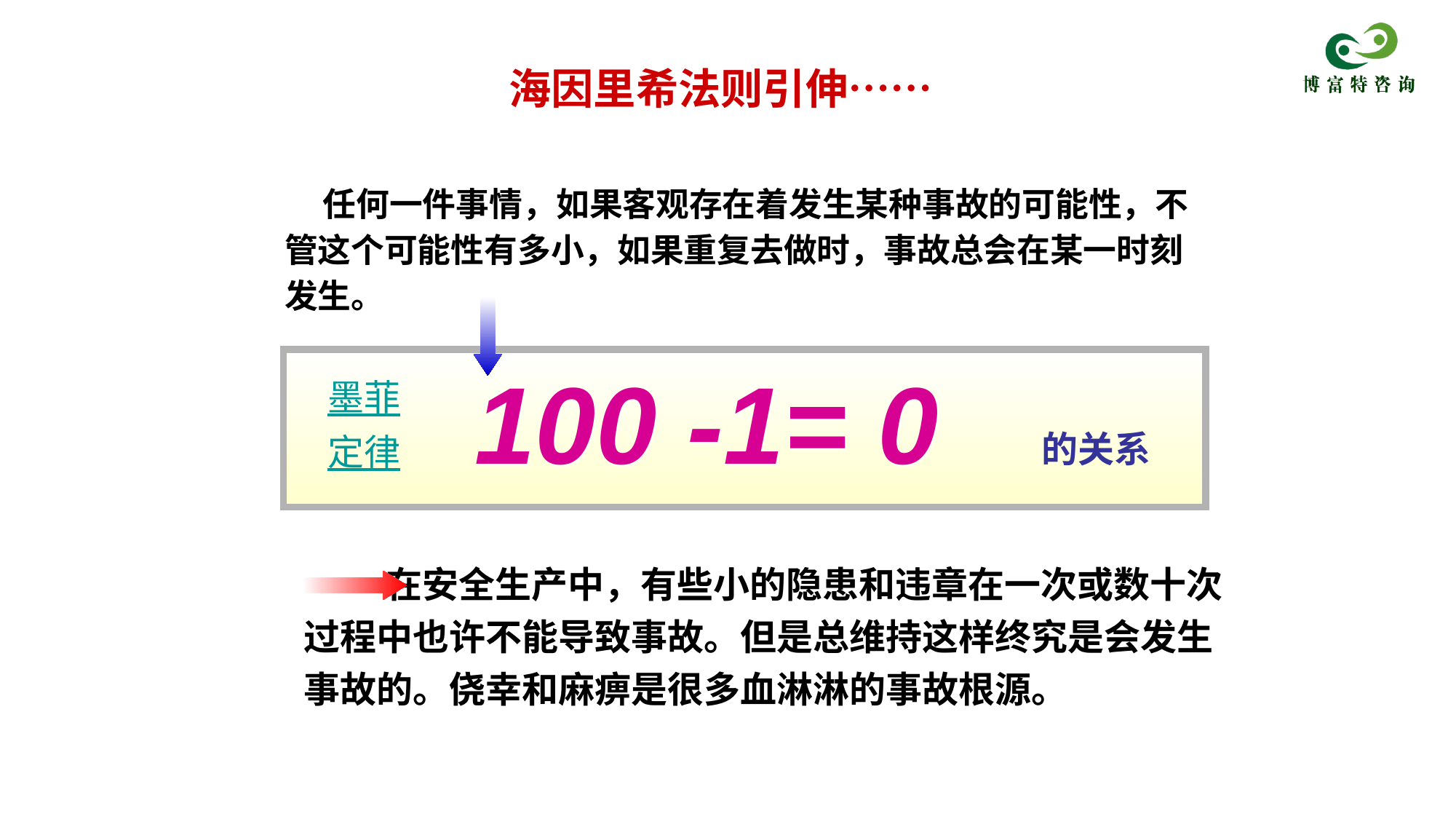

海因里希法则引伸……
    任何一件事情，如果客观存在着发生某种事故的可能性，不管这个可能性有多小，如果重复去做时，事故总会在某一时刻发生。

100 -1= 0
墨菲定律
的关系
         在安全生产中，有些小的隐患和违章在一次或数十次过程中也许不能导致事故。但是总维持这样终究是会发生事故的。侥幸和麻痹是很多血淋淋的事故根源。